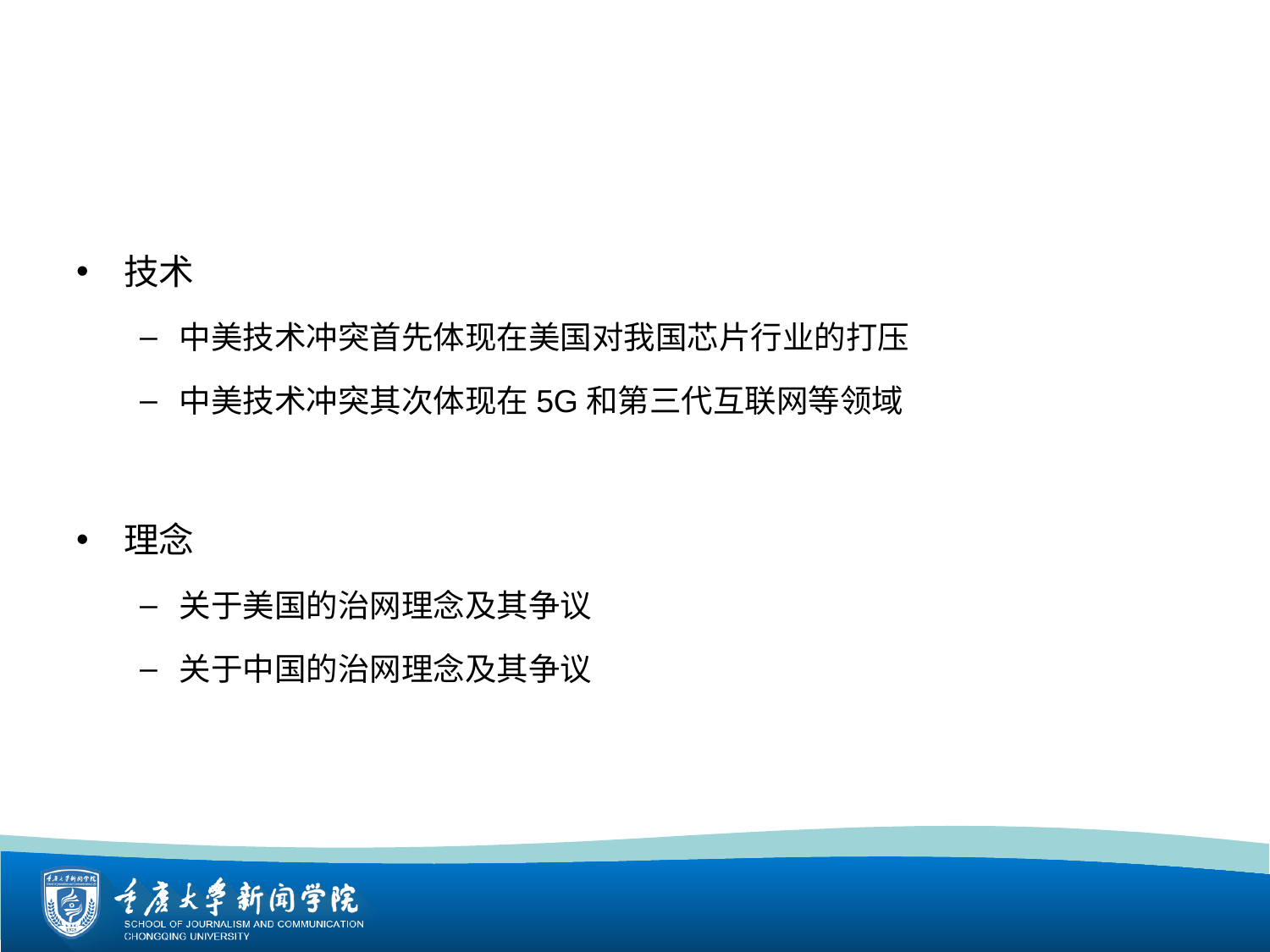

#
技术
中美技术冲突首先体现在美国对我国芯片行业的打压
中美技术冲突其次体现在5G和第三代互联网等领域

理念
关于美国的治网理念及其争议
关于中国的治网理念及其争议